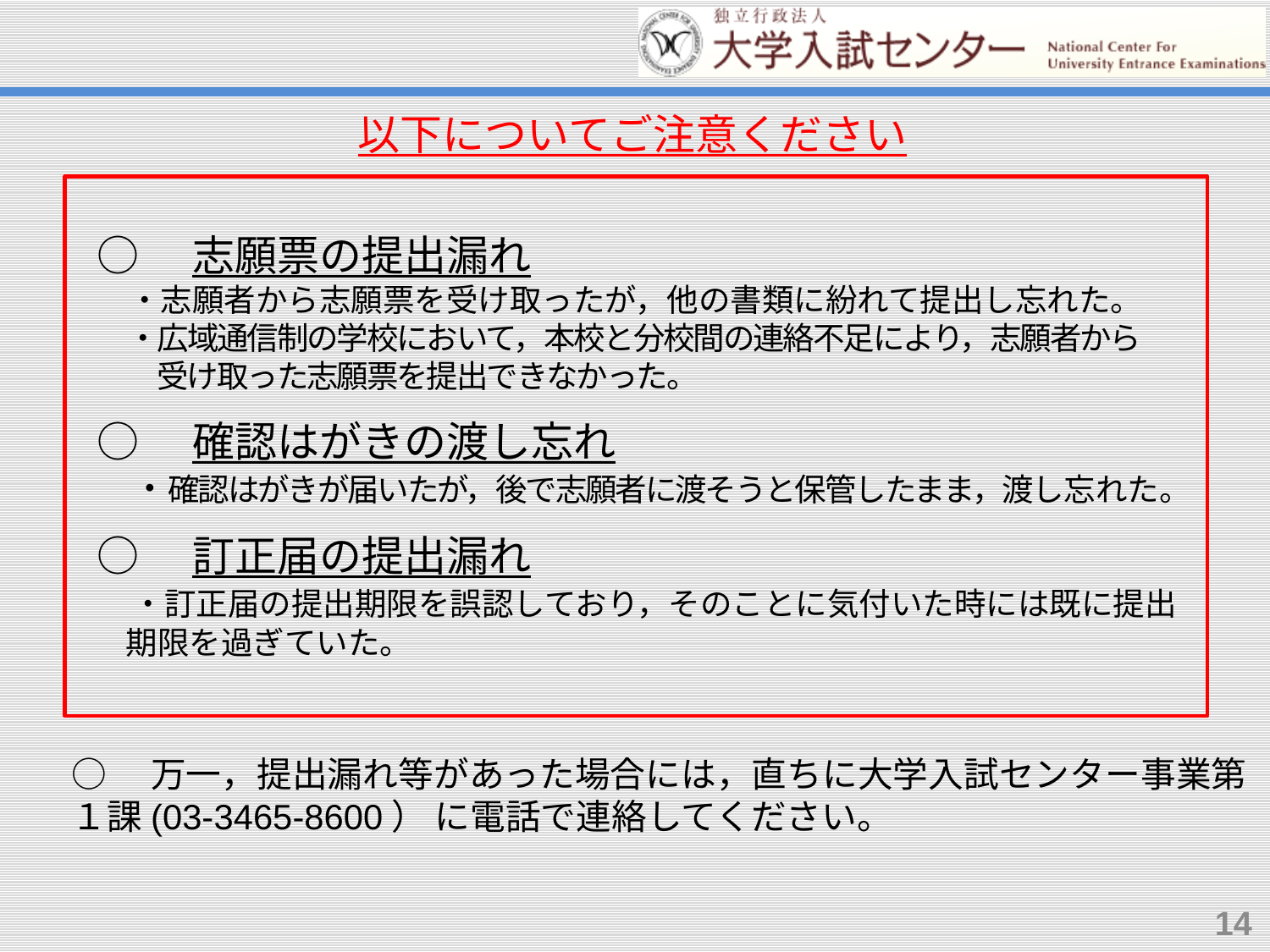

以下についてご注意ください

○　志願票の提出漏れ
　・志願者から志願票を受け取ったが，他の書類に紛れて提出し忘れた。　
　・広域通信制の学校において，本校と分校間の連絡不足により，志願者から
　　受け取った志願票を提出できなかった。
○　確認はがきの渡し忘れ
　・確認はがきが届いたが，後で志願者に渡そうと保管したまま，渡し忘れた。
○　訂正届の提出漏れ
　・訂正届の提出期限を誤認しており，そのことに気付いた時には既に提出
    期限を過ぎていた。
○　万一，提出漏れ等があった場合には，直ちに大学入試センター事業第１課(03-3465-8600） に電話で連絡してください。
14